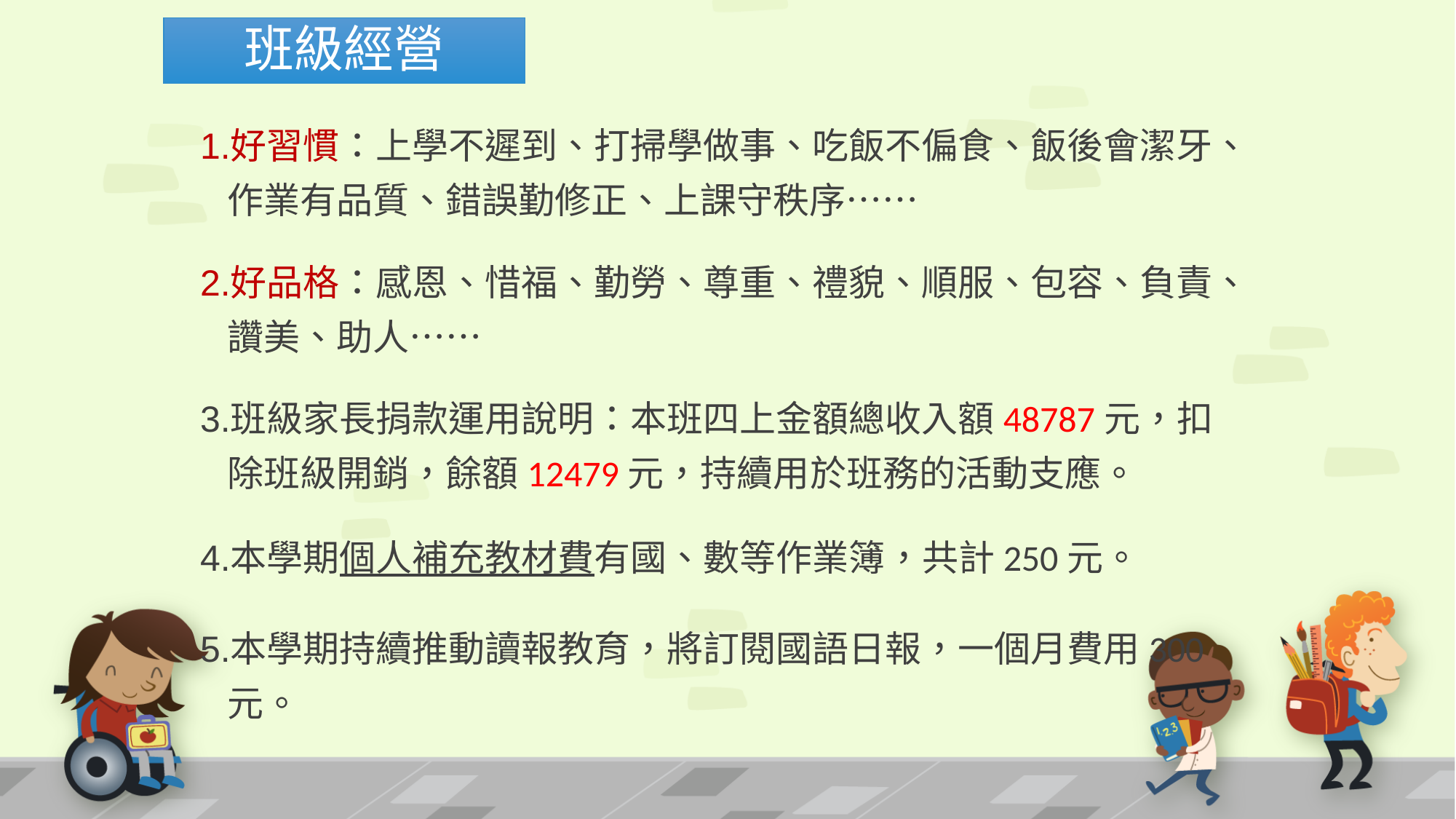

班級經營
好習慣：上學不遲到、打掃學做事、吃飯不偏食、飯後會潔牙、作業有品質、錯誤勤修正、上課守秩序……
好品格：感恩、惜福、勤勞、尊重、禮貌、順服、包容、負責、讚美、助人……
班級家長捐款運用說明：本班四上金額總收入額48787元，扣除班級開銷，餘額12479元，持續用於班務的活動支應。
本學期個人補充教材費有國、數等作業簿，共計250元。
本學期持續推動讀報教育，將訂閱國語日報，一個月費用300元。